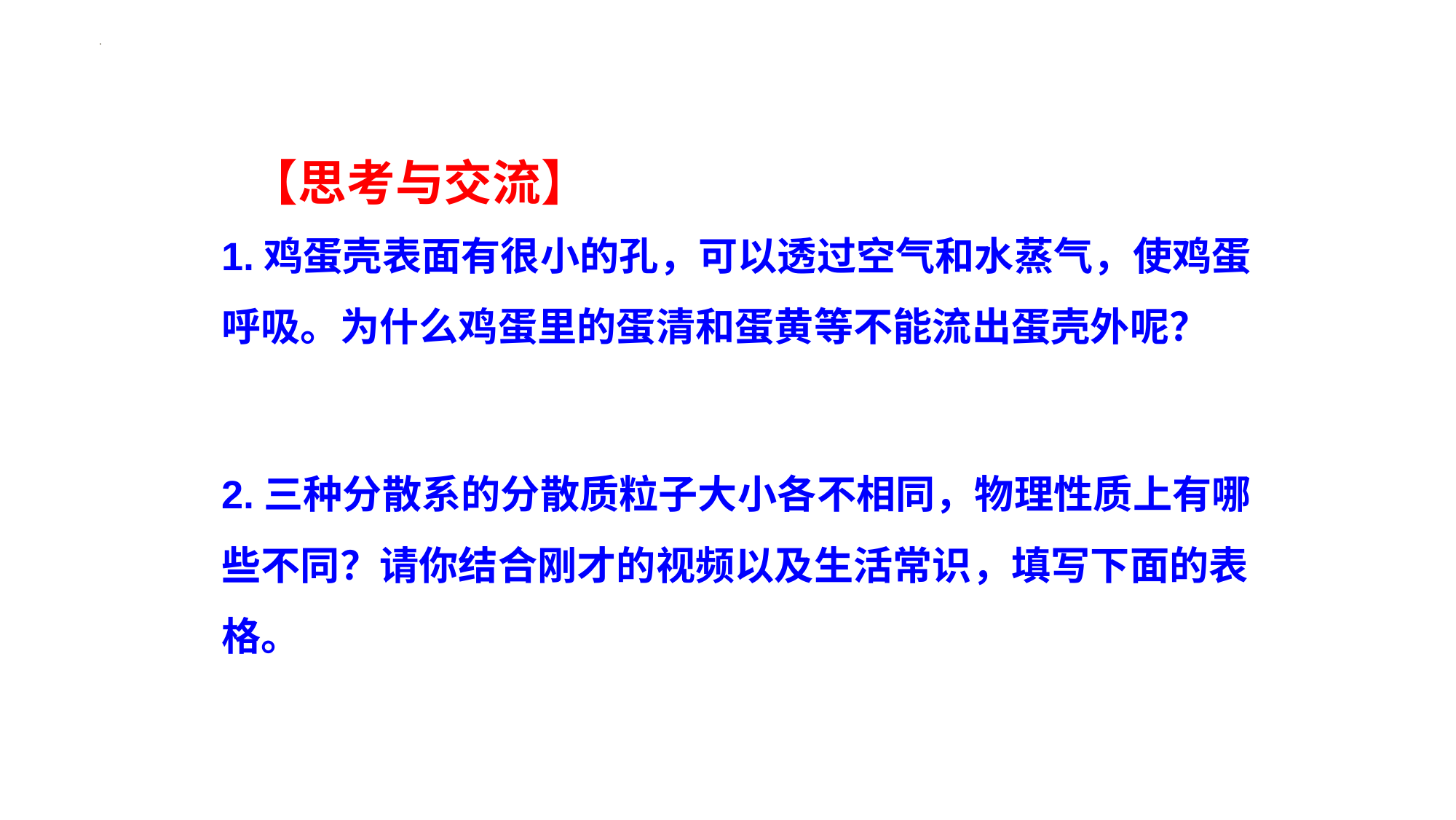

【思考与交流】
1.鸡蛋壳表面有很小的孔，可以透过空气和水蒸气，使鸡蛋呼吸。为什么鸡蛋里的蛋清和蛋黄等不能流出蛋壳外呢？
2.三种分散系的分散质粒子大小各不相同，物理性质上有哪些不同？请你结合刚才的视频以及生活常识，填写下面的表格。